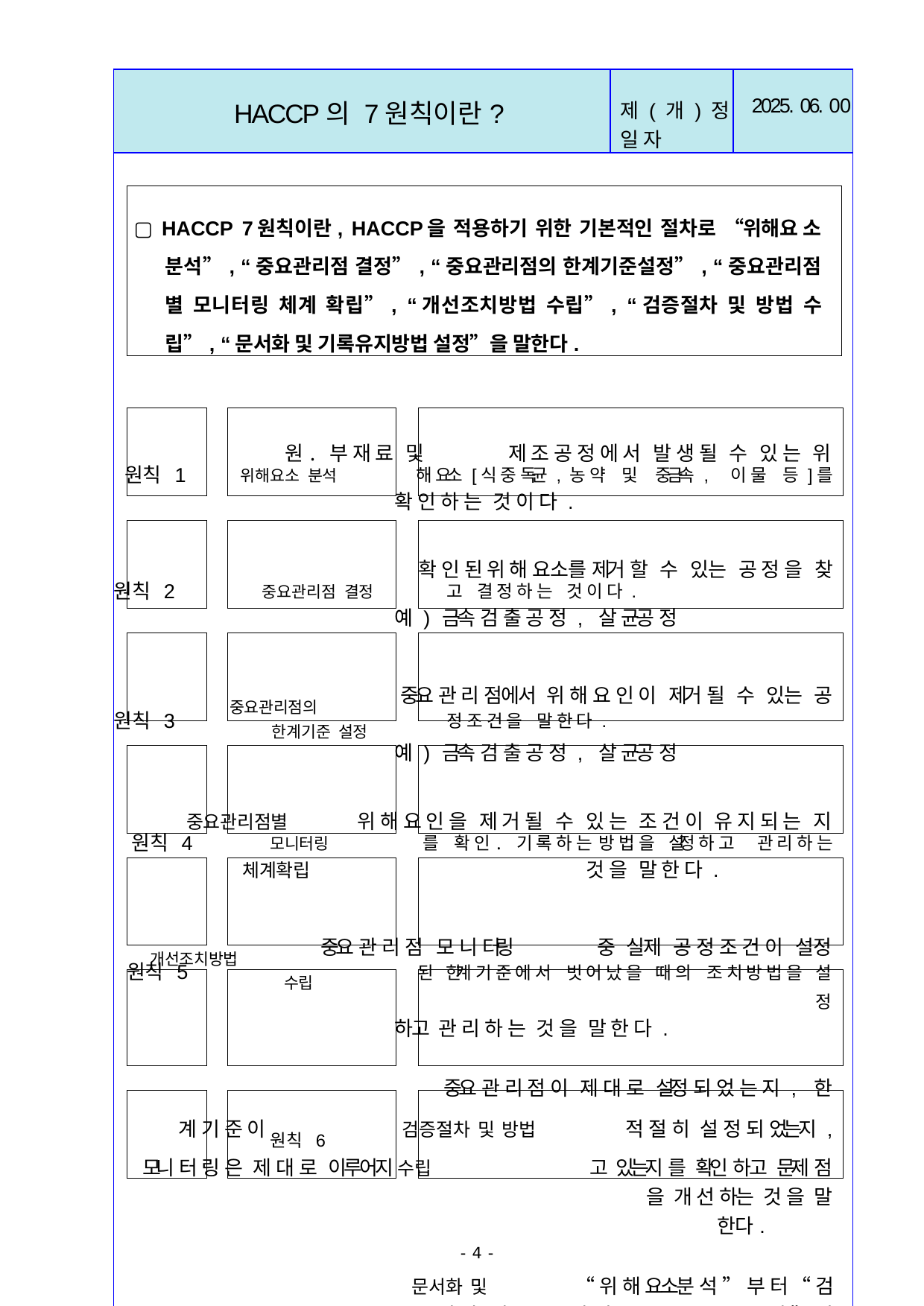

| HACCP의 7원칙이란? | 제 ( 개 ) 정 일 자 | 2025. 06. 00 |
| --- | --- | --- |
| ▢ HACCP 7원칙이란, HACCP을 적용하기 위한 기본적인 절차로 “위해요 소 분석”, “중요관리점 결정”, “중요관리점의 한계기준설정”, “중요관리점 별 모니터링 체계 확립”, “개선조치방법 수립”, “검증절차 및 방법 수 립”, “문서화 및 기록유지방법 설정”을 말한다. 원 ․ 부 재 료 및 제 조 공 정 에 서 발 생 될 수 있 는 위 원칙 1 위해요소 분석 해 요소 [식 중 독균 , 농 약 및 중금속 , 이 물 등 ]를 확 인 하 는 것 이 다 . 확 인 된 위 해 요소를 제거 할 수 있는 공 정 을 찾 원칙 2 중요관리점 결정 고 결 정 하 는 것 이 다 . 예 ) 금속 검 출 공 정 , 살 균공 정 중요관리점의 중요 관 리 점에서 위 해 요 인 이 제거 될 수 있는 공 원칙 3 한계기준 설정 정 조 건 을 말 한 다 . 예 ) 금속 검 출 공 정 , 살 균공 정 중요관리점별 위 해 요 인 을 제 거 될 수 있 는 조 건 이 유 지 되 는 지 원칙 4 모니터링 를 확 인 ․ 기 록 하 는 방 법 을 설정 하 고 관 리 하 는 체계확립 것 을 말 한 다 . 개선조치방법 중요 관 리 점 모 니 터링 중 실제 공 정 조 건 이 설정 원칙 5 수립 된 한계 기 준 에 서 벗 어 났 을 때 의 조 치 방 법 을 설 정 하고 관 리 하 는 것 을 말 한 다 . 중요 관 리 점 이 제 대 로 설정 되 었 는 지 , 한 계 기 준 이 원칙 6 검증절차 및 방법 적 절 히 설 정 되 었는지 , 모니 터 링 은 제 대 로 이루어지 수립 고 있는지 를 확인 하고 문제 점 을 개 선 하는 것 을 말 한다. 문서화 및 “ 위 해 요소분 석 ” 부 터 “ 검 증 절 차 및 방 법 수 립 ” 까 원칙 7 기록유지 지 설정 된 기 준 과 기 록을 문 서 화하 고 관 리 하 는 방법설정 것 을 말 한 다 . |  |  |

- 4 -